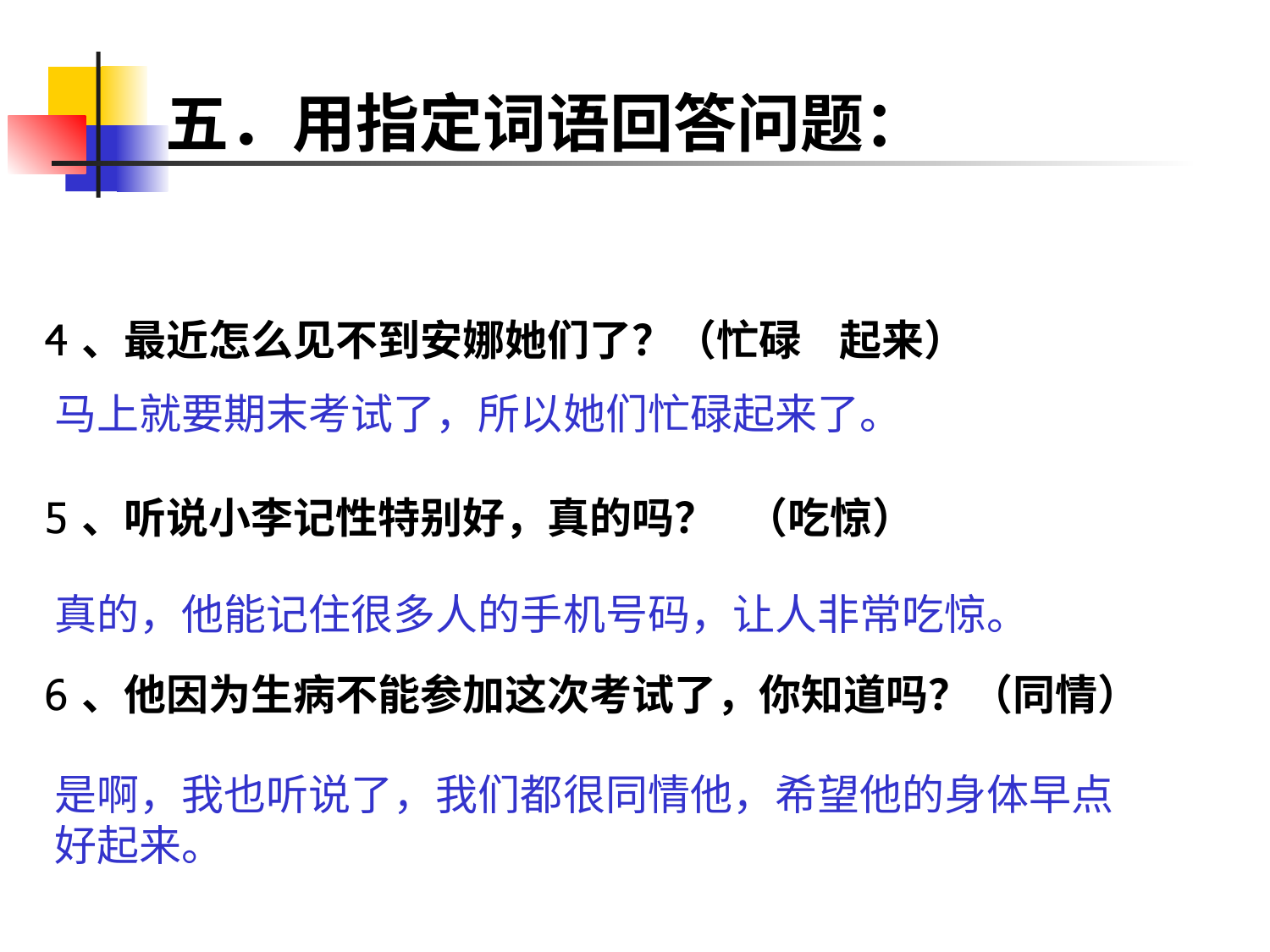

# 五．用指定词语回答问题：
4、最近怎么见不到安娜她们了？（忙碌    起来）

5、听说小李记性特别好，真的吗？   （吃惊）

6、他因为生病不能参加这次考试了，你知道吗？（同情）
马上就要期末考试了，所以她们忙碌起来了。
真的，他能记住很多人的手机号码，让人非常吃惊。
是啊，我也听说了，我们都很同情他，希望他的身体早点好起来。